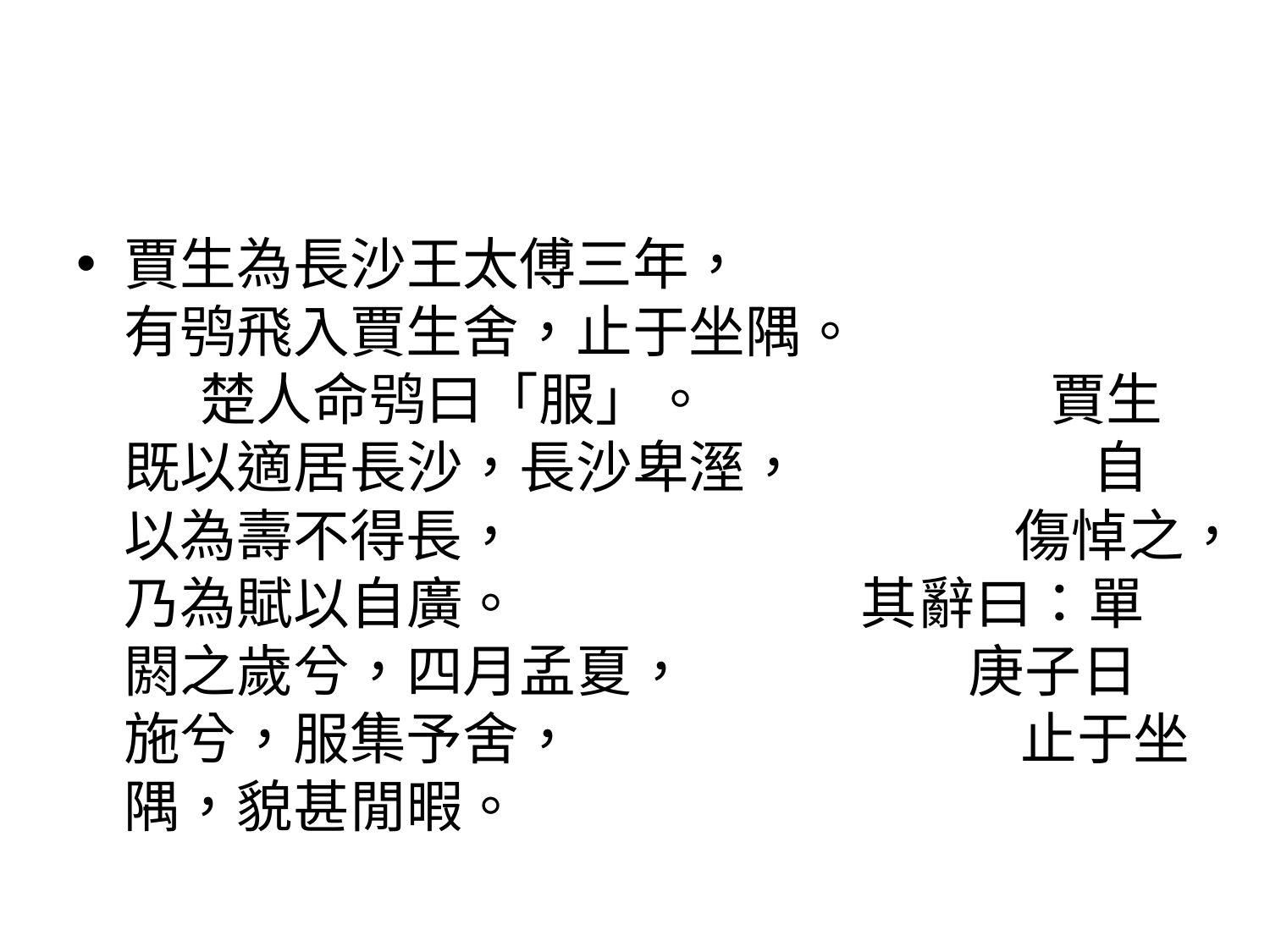

#
賈生為長沙王太傅三年，                                 有鸮飛入賈生舍，止于坐隅。                                 楚人命鸮曰「服」。                           賈生既以適居長沙，長沙卑溼，                       自以為壽不得長，                                       傷悼之，乃為賦以自廣。                           其辭曰：單閼之歲兮，四月孟夏，                      庚子日施兮，服集予舍，                                   止于坐隅，貌甚閒暇。